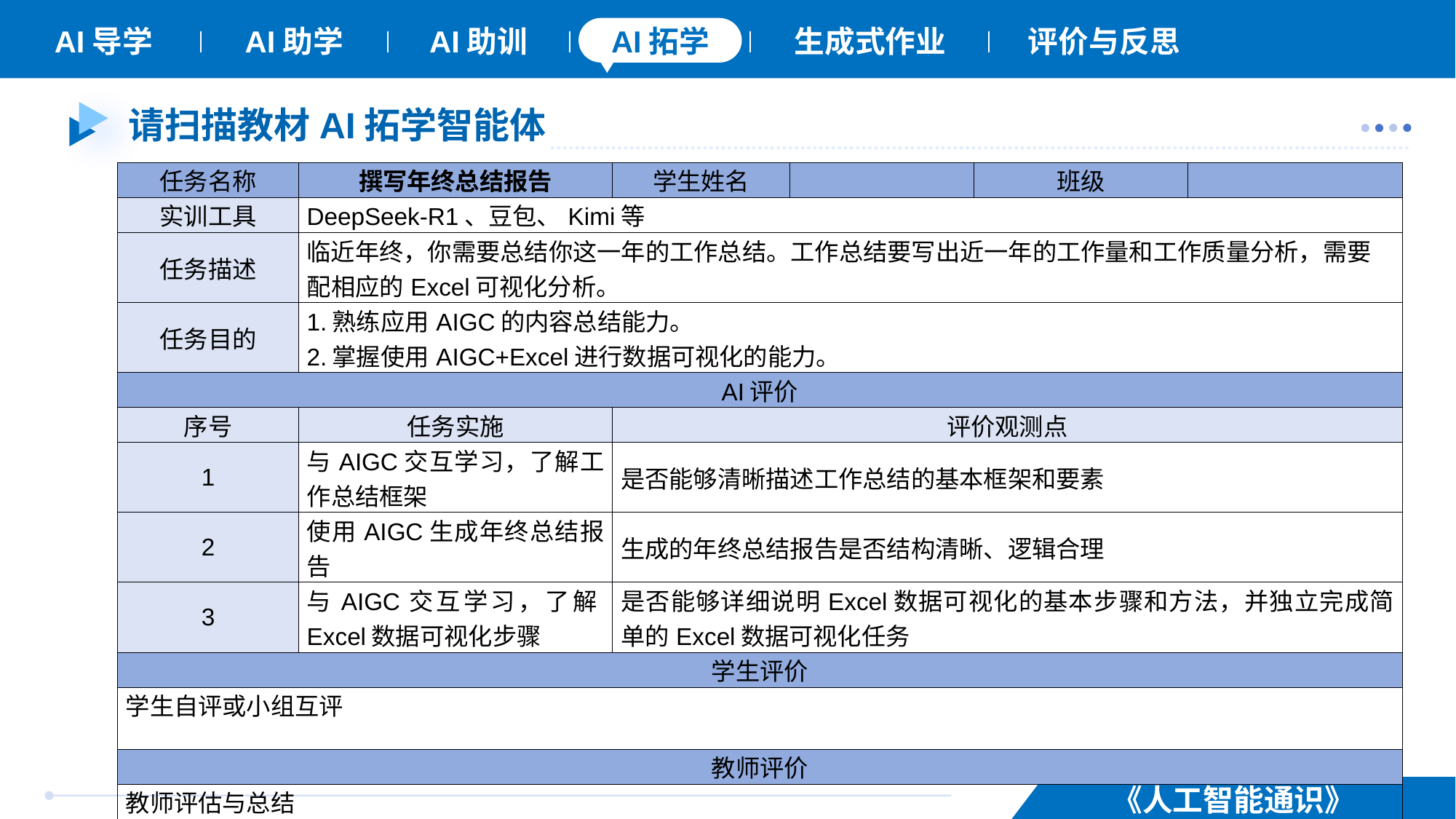

# 请扫描教材AI拓学智能体
| 任务名称 | 撰写年终总结报告 | 学生姓名 |  | 班级 |  |
| --- | --- | --- | --- | --- | --- |
| 实训工具 | DeepSeek-R1、豆包、Kimi等 |  |  |  |  |
| 任务描述 | 临近年终，你需要总结你这一年的工作总结。工作总结要写出近一年的工作量和工作质量分析，需要配相应的Excel可视化分析。 |  |  |  |  |
| 任务目的 | 1.熟练应用AIGC的内容总结能力。 2.掌握使用AIGC+Excel进行数据可视化的能力。 |  |  |  |  |
| AI评价 |  |  |  |  |  |
| 序号 | 任务实施 | 评价观测点 |  |  |  |
| 1 | 与AIGC交互学习，了解工作总结框架 | 是否能够清晰描述工作总结的基本框架和要素 |  |  |  |
| 2 | 使用AIGC生成年终总结报告 | 生成的年终总结报告是否结构清晰、逻辑合理 |  |  |  |
| 3 | 与AIGC交互学习，了解Excel数据可视化步骤 | 是否能够详细说明Excel数据可视化的基本步骤和方法，并独立完成简单的Excel数据可视化任务 |  |  |  |
| 学生评价 |  |  |  |  |  |
| 学生自评或小组互评 |  |  |  |  |  |
| 教师评价 |  |  |  |  |  |
| 教师评估与总结 |  |  |  |  |  |